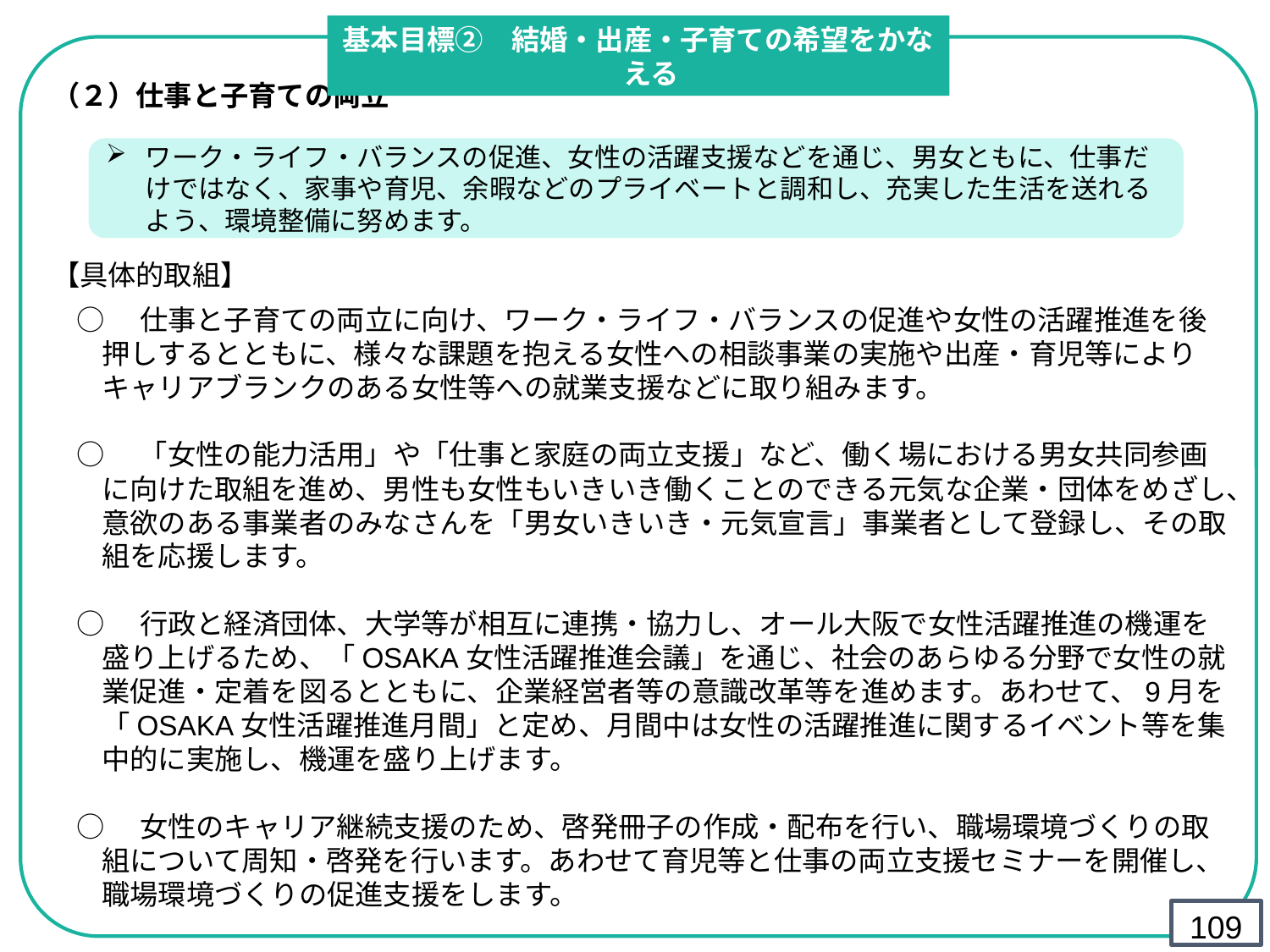

基本目標②　結婚・出産・子育ての希望をかなえる

（２）仕事と子育ての両立

【具体的取組】
○　仕事と子育ての両立に向け、ワーク・ライフ・バランスの促進や女性の活躍推進を後押しするとともに、様々な課題を抱える女性への相談事業の実施や出産・育児等によりキャリアブランクのある女性等への就業支援などに取り組みます。

○　「女性の能力活用」や「仕事と家庭の両立支援」など、働く場における男女共同参画に向けた取組を進め、男性も女性もいきいき働くことのできる元気な企業・団体をめざし、意欲のある事業者のみなさんを「男女いきいき・元気宣言」事業者として登録し、その取組を応援します。

○　行政と経済団体、大学等が相互に連携・協力し、オール大阪で女性活躍推進の機運を盛り上げるため、「OSAKA女性活躍推進会議」を通じ、社会のあらゆる分野で女性の就業促進・定着を図るとともに、企業経営者等の意識改革等を進めます。あわせて、9月を「OSAKA女性活躍推進月間」と定め、月間中は女性の活躍推進に関するイベント等を集中的に実施し、機運を盛り上げます。

○　女性のキャリア継続支援のため、啓発冊子の作成・配布を行い、職場環境づくりの取組について周知・啓発を行います。あわせて育児等と仕事の両立支援セミナーを開催し、職場環境づくりの促進支援をします。
ワーク・ライフ・バランスの促進、女性の活躍支援などを通じ、男女ともに、仕事だけではなく、家事や育児、余暇などのプライベートと調和し、充実した生活を送れるよう、環境整備に努めます。
109